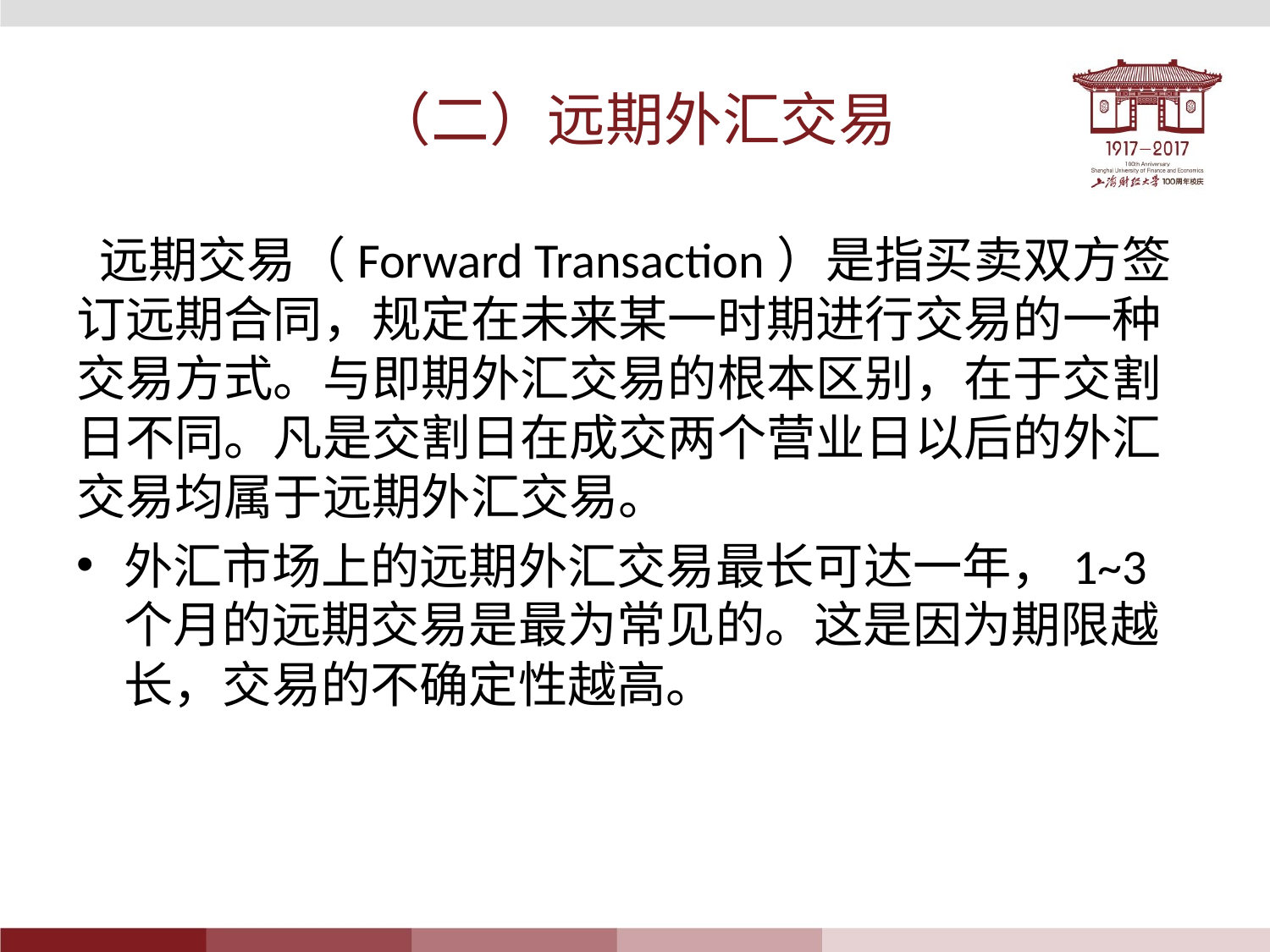

# （二）远期外汇交易
 远期交易（Forward Transaction）是指买卖双方签订远期合同，规定在未来某一时期进行交易的一种交易方式。与即期外汇交易的根本区别，在于交割日不同。凡是交割日在成交两个营业日以后的外汇交易均属于远期外汇交易。
外汇市场上的远期外汇交易最长可达一年，1~3个月的远期交易是最为常见的。这是因为期限越长，交易的不确定性越高。